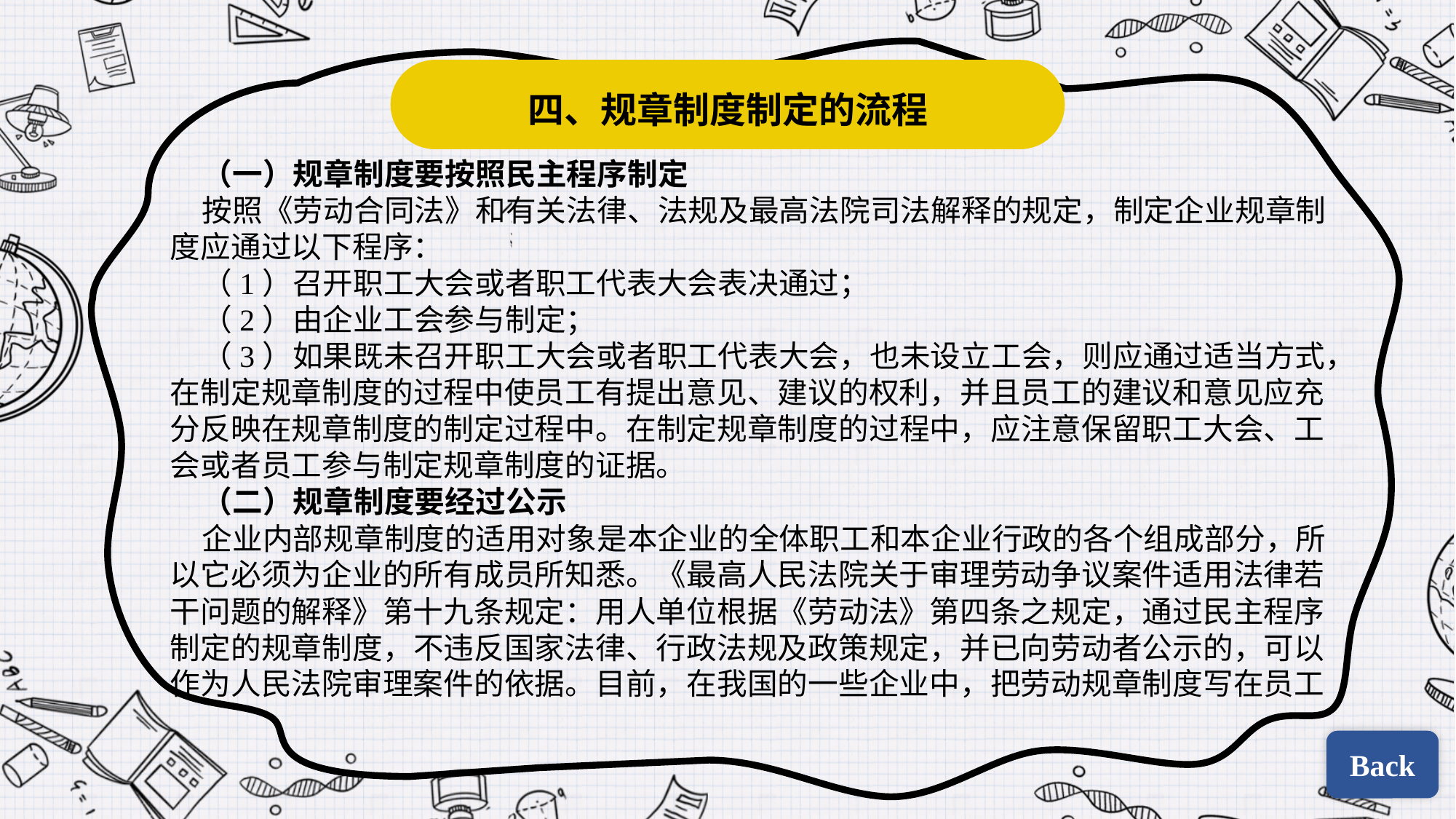

四、规章制度制定的流程
（一）规章制度要按照民主程序制定
按照《劳动合同法》和有关法律、法规及最高法院司法解释的规定，制定企业规章制度应通过以下程序：
（1）召开职工大会或者职工代表大会表决通过；
（2）由企业工会参与制定；
（3）如果既未召开职工大会或者职工代表大会，也未设立工会，则应通过适当方式，在制定规章制度的过程中使员工有提出意见、建议的权利，并且员工的建议和意见应充分反映在规章制度的制定过程中。在制定规章制度的过程中，应注意保留职工大会、工会或者员工参与制定规章制度的证据。
（二）规章制度要经过公示
企业内部规章制度的适用对象是本企业的全体职工和本企业行政的各个组成部分，所以它必须为企业的所有成员所知悉。《最高人民法院关于审理劳动争议案件适用法律若干问题的解释》第十九条规定：用人单位根据《劳动法》第四条之规定，通过民主程序制定的规章制度，不违反国家法律、行政法规及政策规定，并已向劳动者公示的，可以作为人民法院审理案件的依据。目前，在我国的一些企业中，把劳动规章制度写在员工

Back